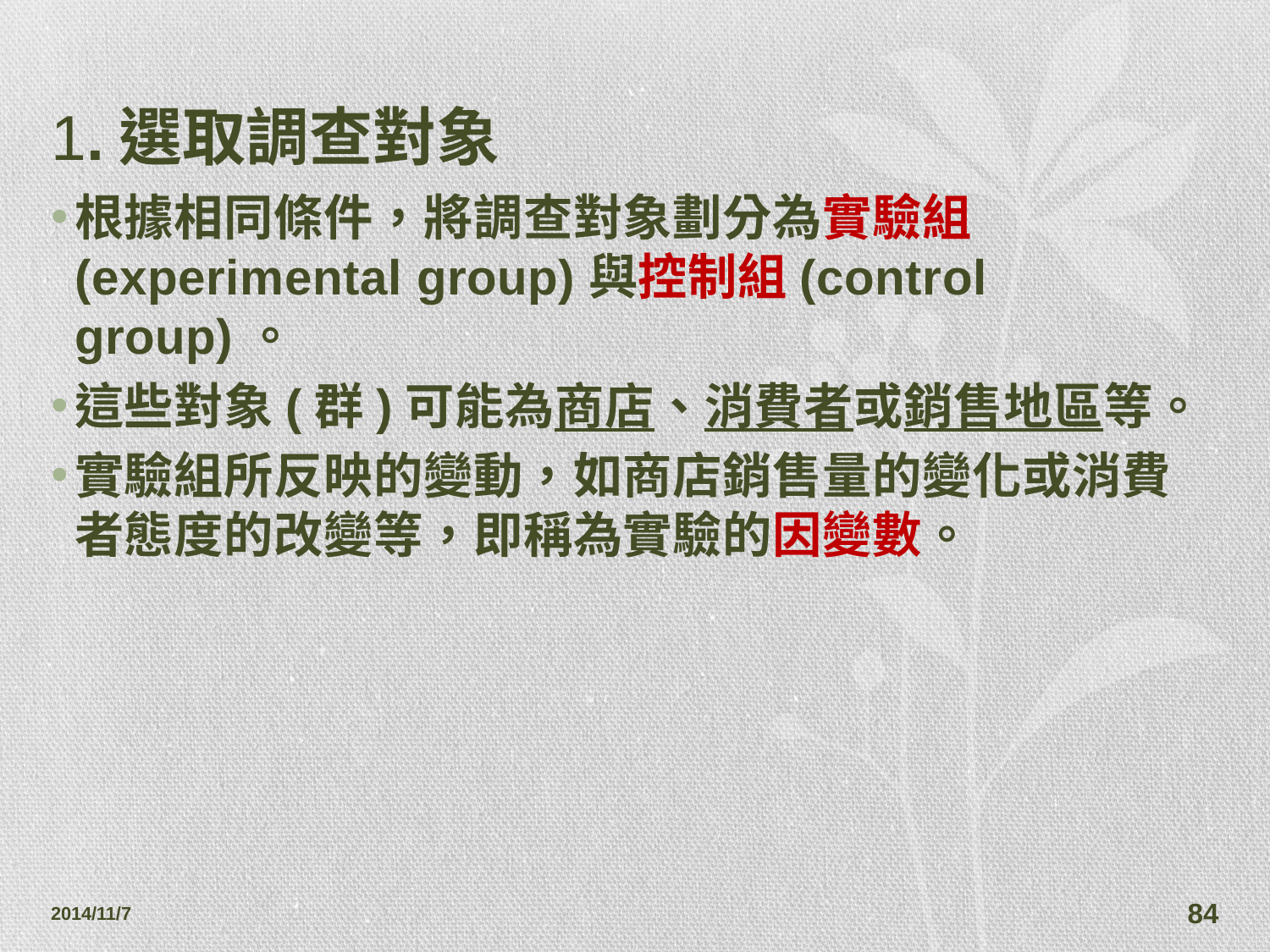

# 1.選取調查對象
根據相同條件，將調查對象劃分為實驗組(experimental group)與控制組(control group)。
這些對象(群)可能為商店、消費者或銷售地區等。
實驗組所反映的變動，如商店銷售量的變化或消費者態度的改變等，即稱為實驗的因變數。

2014/11/7
84